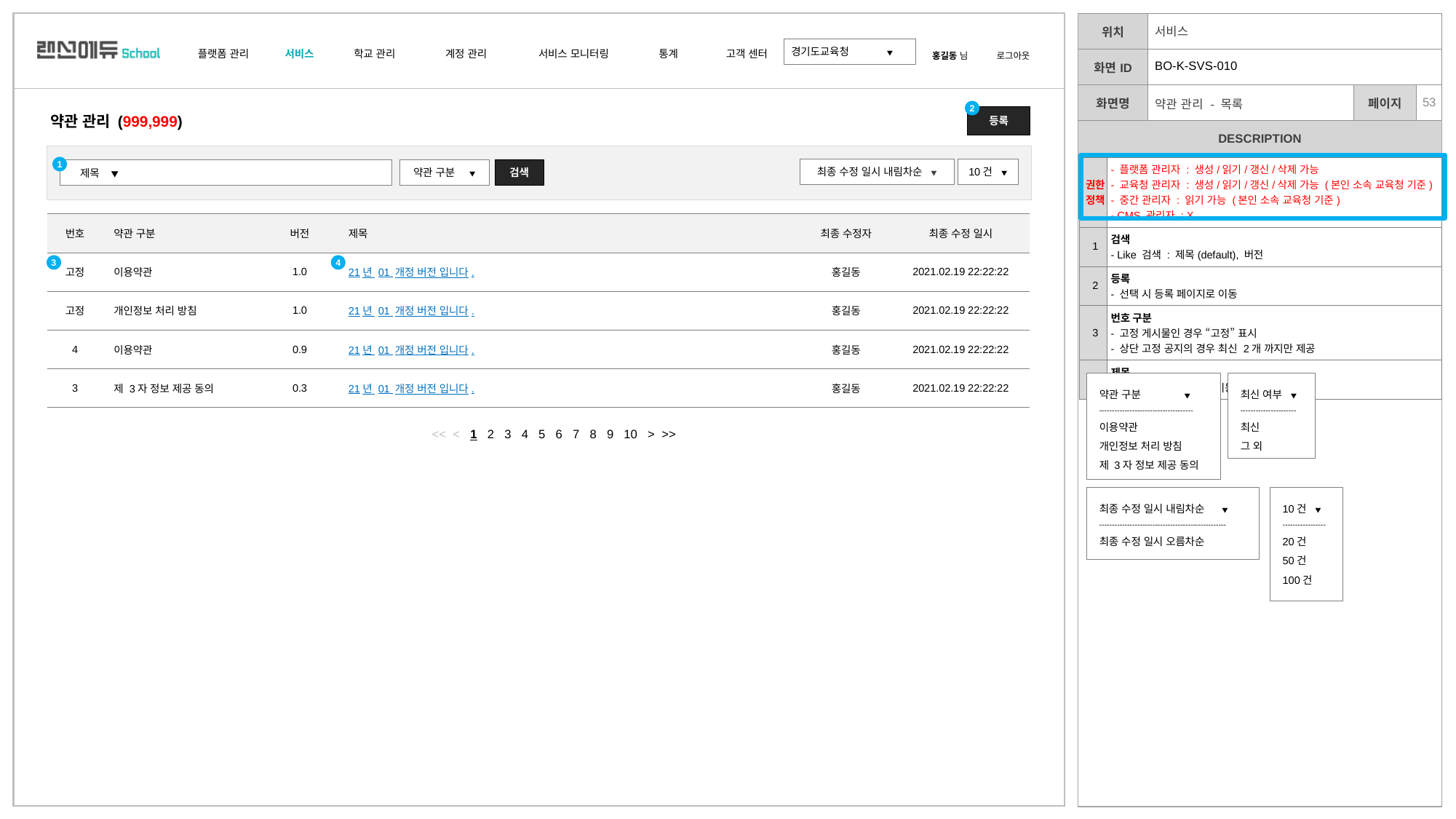

|  | 서비스 |  |  |
| --- | --- | --- | --- |
|  | BO-K-SVS-010 |  |  |
|  | 약관 관리 - 목록 |  |  |
2
등록
약관 관리 (999,999)

1
| 권한 정책 | - 플랫폼 관리자 : 생성/읽기/갱신/삭제 가능 - 교육청 관리자 : 생성/읽기/갱신/삭제 가능 (본인 소속 교육청 기준) - 중간 관리자 : 읽기 가능 (본인 소속 교육청 기준) - CMS 관리자 : X |
| --- | --- |
| 1 | 검색 - Like 검색 : 제목(default), 버전 |
| 2 | 등록 - 선택 시 등록 페이지로 이동 |
| 3 | 번호 구분 - 고정 게시물인 경우 “고정” 표시 - 상단 고정 공지의 경우 최신 2개 까지만 제공 |
| 4 | 제목 - 선택 시 수정페이지로 이동 |
최종 수정 일시 내림차순   ▼
10건   ▼
검색

약관 구분     ▼
제목    ▼
| 번호 | 약관 구분 | 버전 | 제목 | 최종 수정자 | 최종 수정 일시 |
| --- | --- | --- | --- | --- | --- |
| 고정 | 이용약관 | 1.0 | 21년 01 개정 버전 입니다. | 홍길동 | 2021.02.19 22:22:22 |
| 고정 | 개인정보 처리 방침 | 1.0 | 21년 01 개정 버전 입니다. | 홍길동 | 2021.02.19 22:22:22 |
| 4 | 이용약관 | 0.9 | 21년 01 개정 버전 입니다. | 홍길동 | 2021.02.19 22:22:22 |
| 3 | 제 3자 정보 제공 동의 | 0.3 | 21년 01 개정 버전 입니다. | 홍길동 | 2021.02.19 22:22:22 |
3
4
약관 구분               ▼
-------------------------------------
이용약관
개인정보 처리 방침
제 3자 정보 제공 동의
최신 여부   ▼
----------------------
최신
그 외
<<  <   1   2   3   4   5   6   7   8   9   10   >  >>
10건   ▼
-----------------
20건
50건
100건
최종 수정 일시 내림차순      ▼
--------------------------------------------------
최종 수정 일시 오름차순